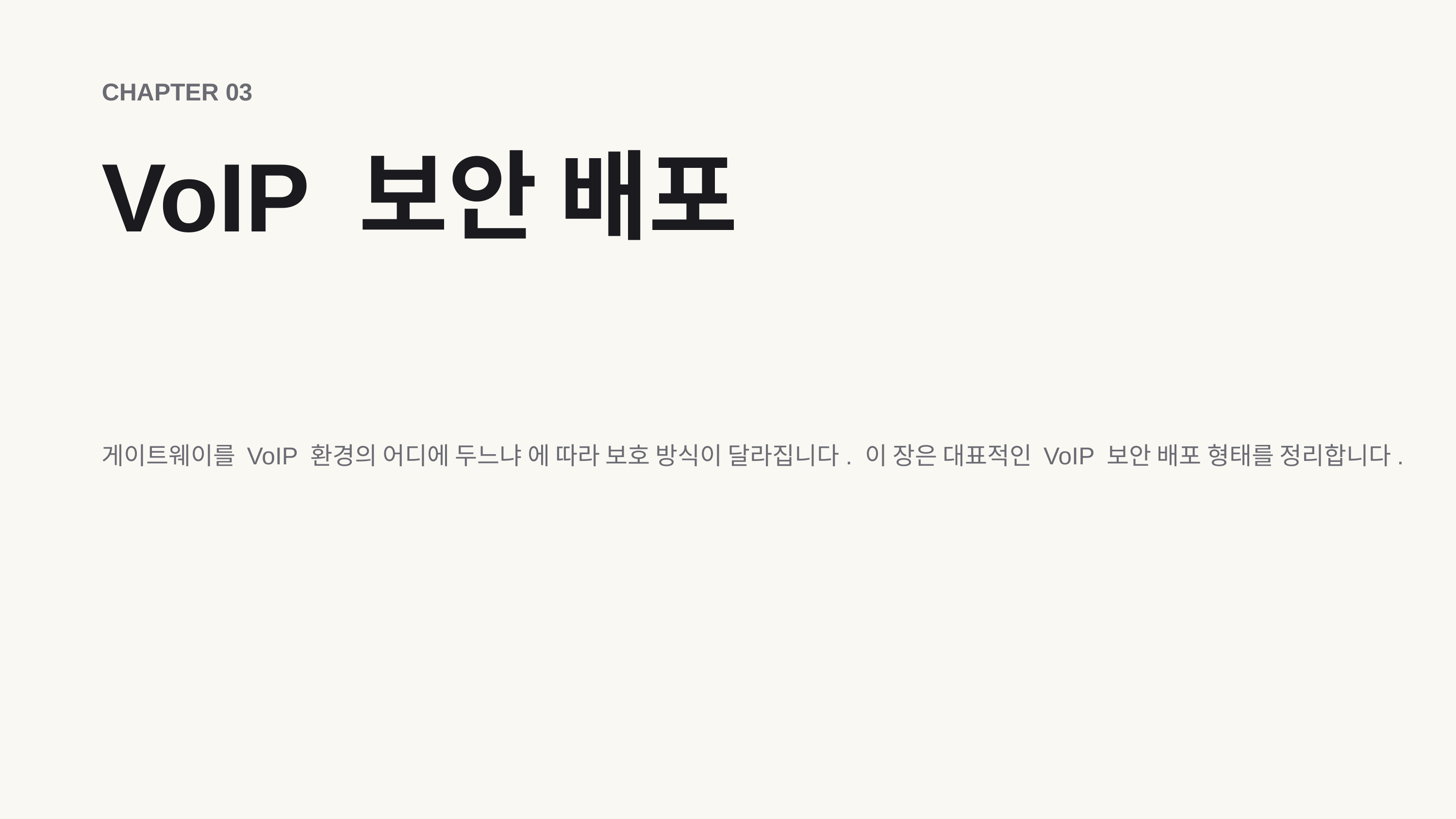

CHAPTER 03
VoIP 보안 배포
게이트웨이를 VoIP 환경의 어디에 두느냐 에 따라 보호 방식이 달라집니다. 이 장은 대표적인 VoIP 보안 배포 형태를 정리합니다.